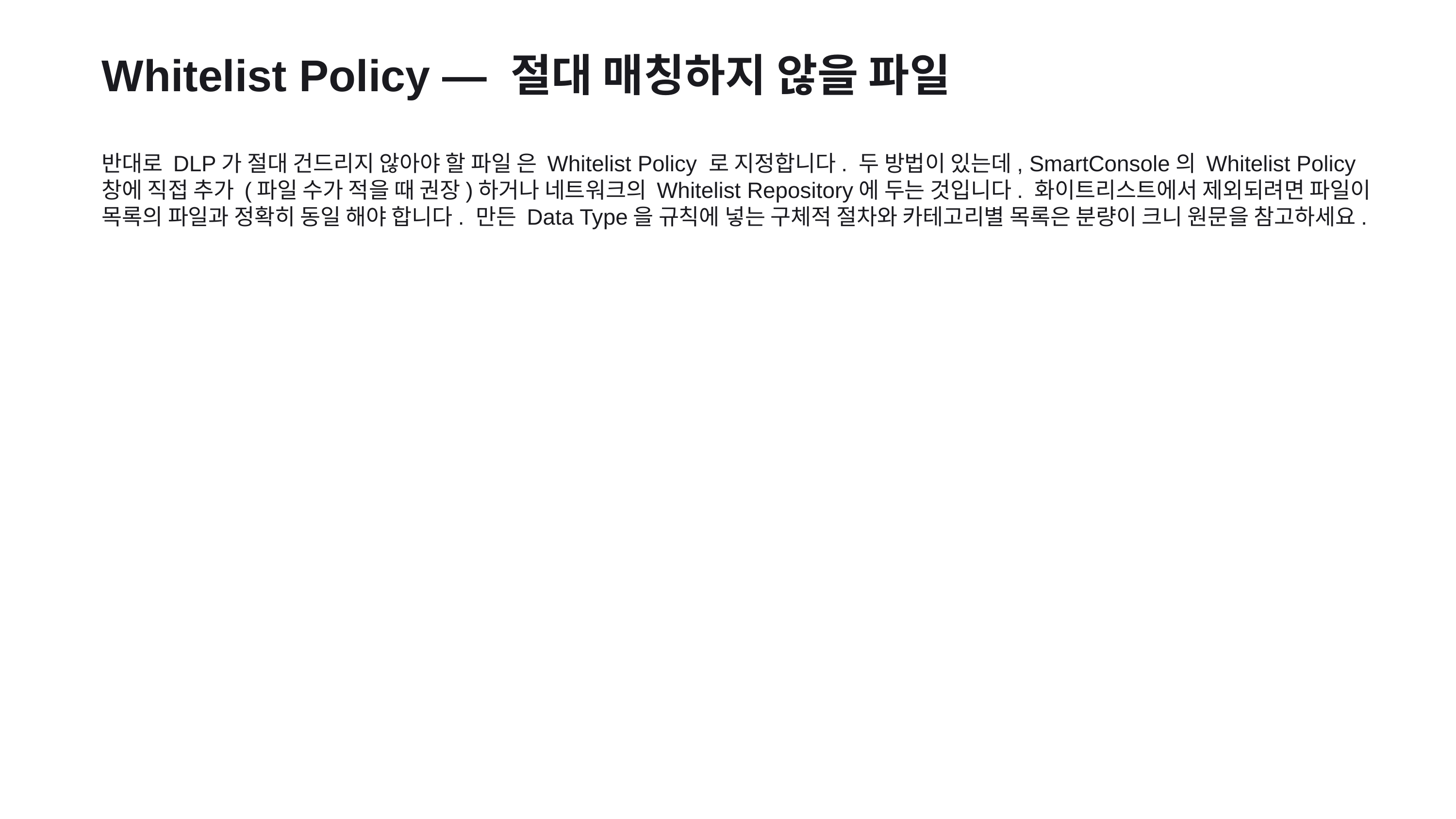

Whitelist Policy — 절대 매칭하지 않을 파일
반대로 DLP가 절대 건드리지 않아야 할 파일 은 Whitelist Policy 로 지정합니다. 두 방법이 있는데, SmartConsole의 Whitelist Policy 창에 직접 추가 (파일 수가 적을 때 권장)하거나 네트워크의 Whitelist Repository에 두는 것입니다. 화이트리스트에서 제외되려면 파일이 목록의 파일과 정확히 동일 해야 합니다. 만든 Data Type을 규칙에 넣는 구체적 절차와 카테고리별 목록은 분량이 크니 원문을 참고하세요.